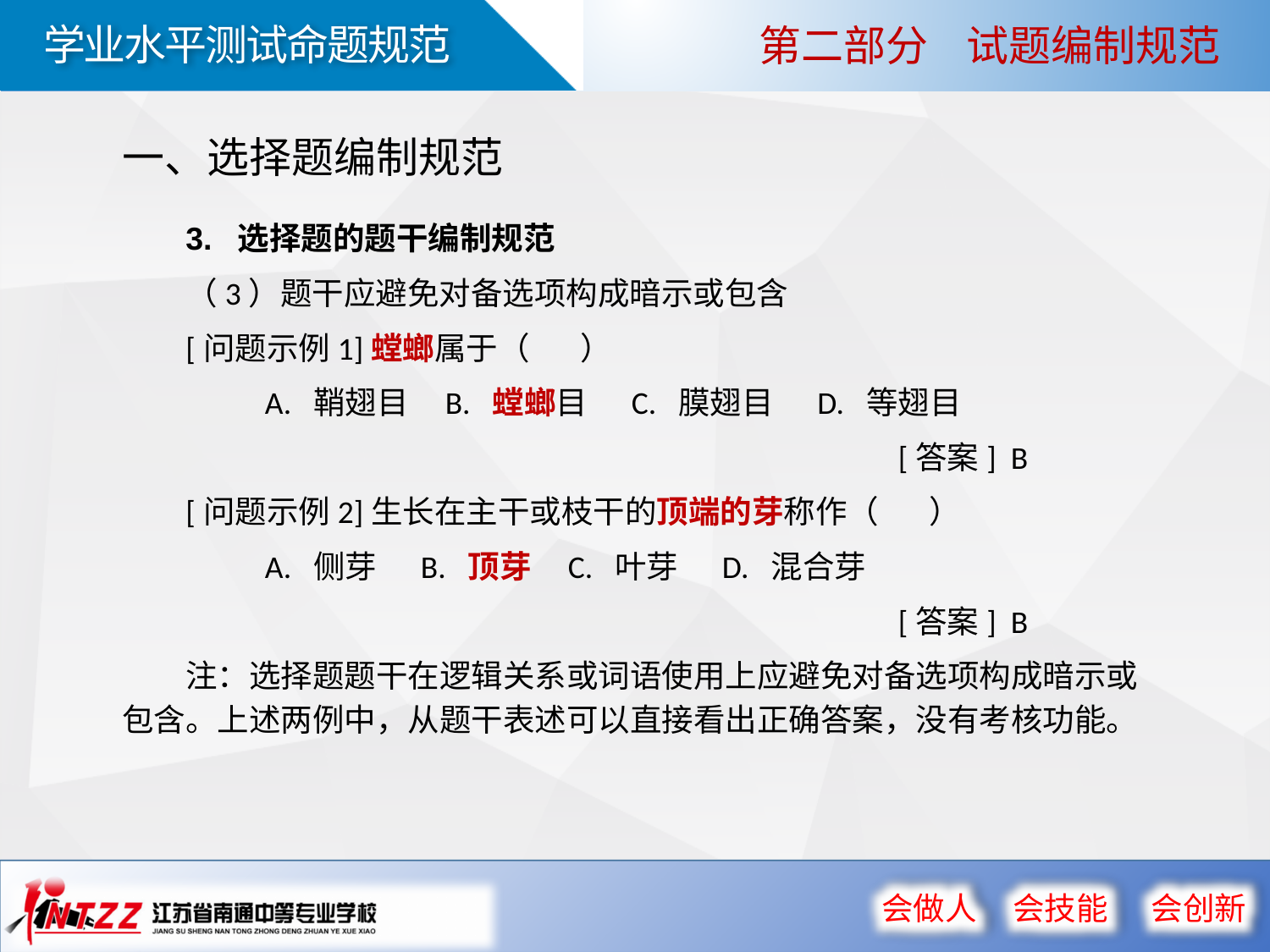

第二部分    试题编制规范
一、选择题编制规范
3.  选择题的题干编制规范
（3）题干应避免对备选项构成暗示或包含
[问题示例1]螳螂属于（       ）
           A.  鞘翅目    B.  螳螂目     C.  膜翅目     D.  等翅目
                                                                                                   [答案]  B
[问题示例2]生长在主干或枝干的顶端的芽称作（       ）
           A.  侧芽     B.  顶芽    C.  叶芽     D.  混合芽
                                                                                                   [答案]  B
注：选择题题干在逻辑关系或词语使用上应避免对备选项构成暗示或包含。上述两例中，从题干表述可以直接看出正确答案，没有考核功能。